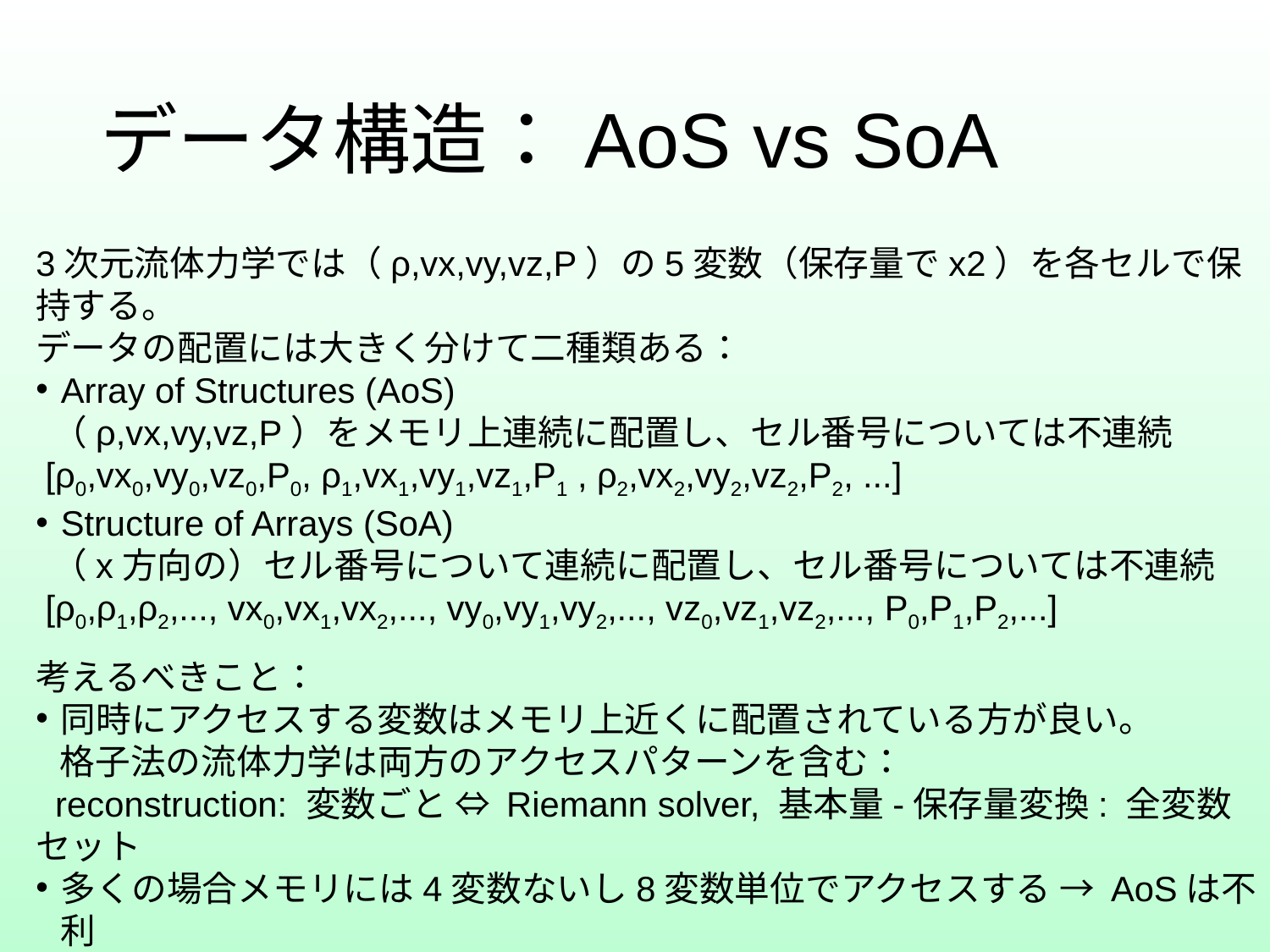

# データ構造：AoS vs SoA
3次元流体力学では（ρ,vx,vy,vz,P）の5変数（保存量でx2）を各セルで保持する。
データの配置には大きく分けて二種類ある：
Array of Structures (AoS)
 （ρ,vx,vy,vz,P）をメモリ上連続に配置し、セル番号については不連続
 [ρ0,vx0,vy0,vz0,P0, ρ1,vx1,vy1,vz1,P1 , ρ2,vx2,vy2,vz2,P2, ...]
Structure of Arrays (SoA)
 （x方向の）セル番号について連続に配置し、セル番号については不連続
 [ρ0,ρ1,ρ2,..., vx0,vx1,vx2,..., vy0,vy1,vy2,..., vz0,vz1,vz2,..., P0,P1,P2,...]
考えるべきこと：
同時にアクセスする変数はメモリ上近くに配置されている方が良い。
  格子法の流体力学は両方のアクセスパターンを含む：
  reconstruction: 変数ごと ⇔ Riemann solver, 基本量-保存量変換: 全変数セット
多くの場合メモリには4変数ないし8変数単位でアクセスする → AoSは不利
ベクトル（SIMD）化にはメモリ上連続な変数に対して同じ操作をするのが良い
AthenaはAoS → Athena++ではテストコードで両方を比較した上でSoAを採用